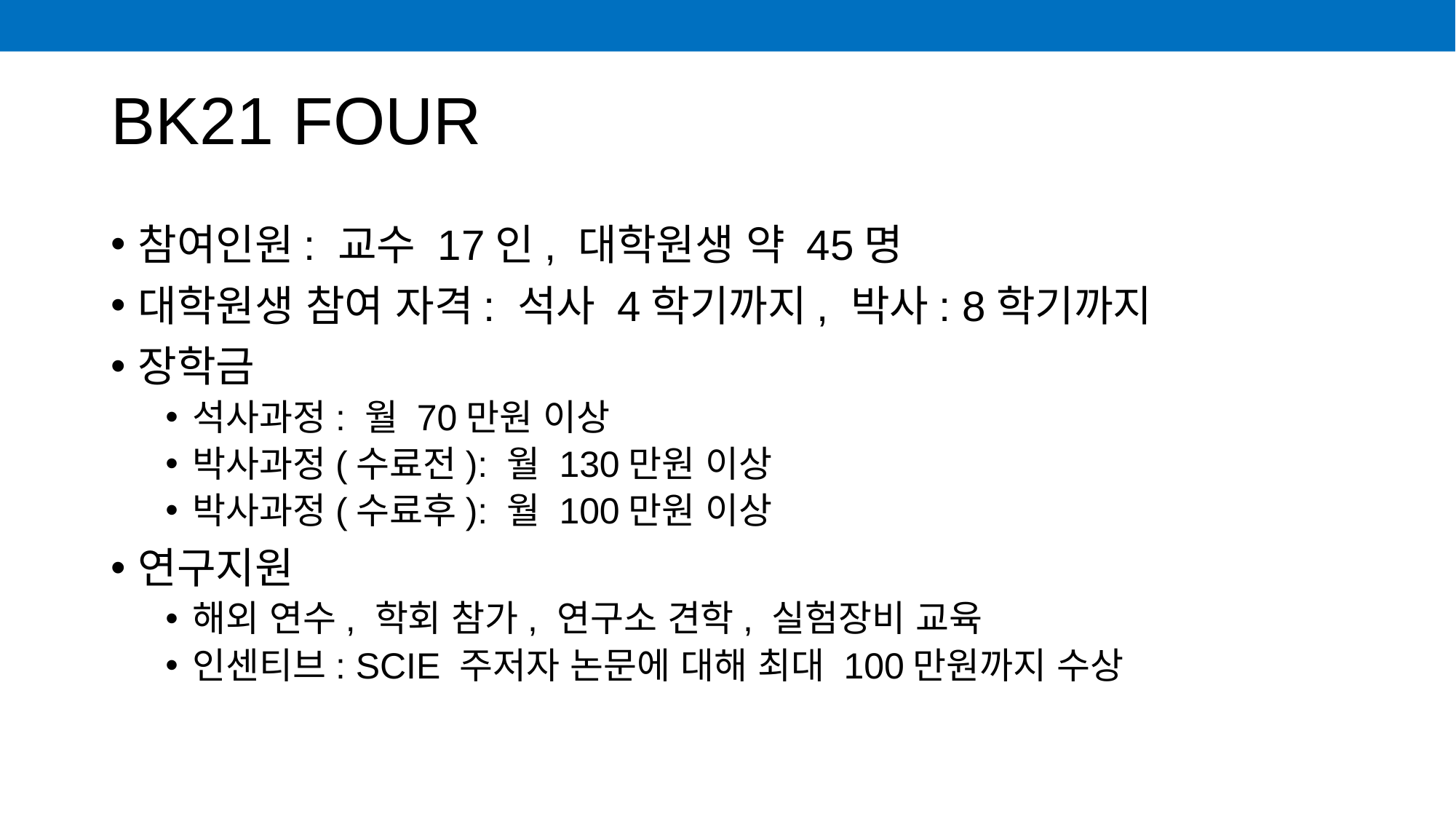

# BK21 FOUR
참여인원: 교수 17인, 대학원생 약 45명
대학원생 참여 자격: 석사 4학기까지, 박사: 8학기까지
장학금
석사과정: 월 70만원 이상
박사과정(수료전): 월 130만원 이상
박사과정(수료후): 월 100만원 이상
연구지원
해외 연수, 학회 참가, 연구소 견학, 실험장비 교육
인센티브: SCIE 주저자 논문에 대해 최대 100만원까지 수상